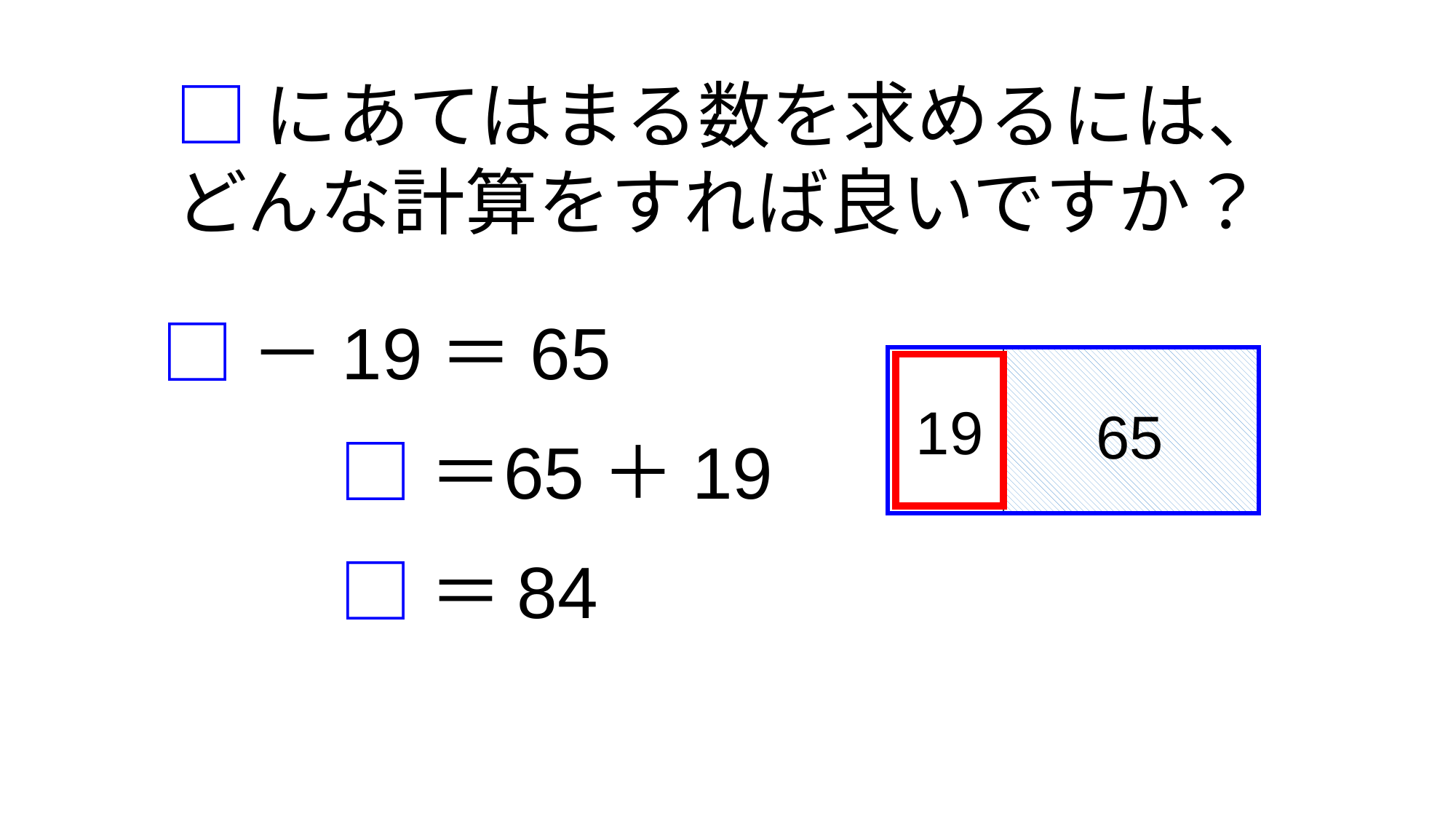

□にあてはまる数を求めるには、
どんな計算をすれば良いですか？
□－19＝65

19
 65
□＝
65＋19
□＝
 84